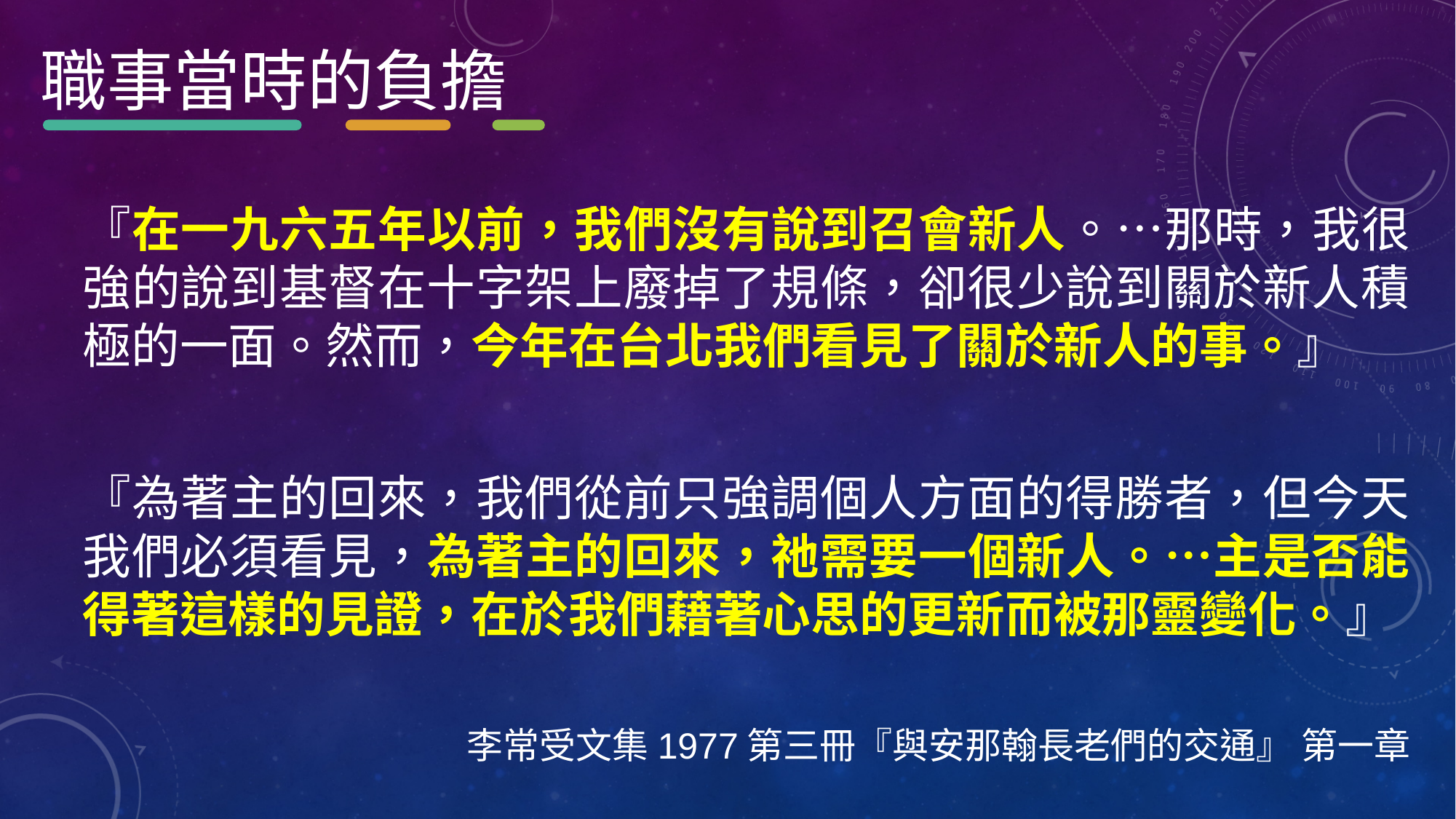

職事當時的負擔

『在一九六五年以前，我們沒有說到召會新人。…那時，我很強的說到基督在十字架上廢掉了規條，卻很少說到關於新人積極的一面。然而，今年在台北我們看見了關於新人的事。』

『為著主的回來，我們從前只強調個人方面的得勝者，但今天我們必須看見，為著主的回來，祂需要一個新人。…主是否能得著這樣的見證，在於我們藉著心思的更新而被那靈變化。』

李常受文集1977第三冊『與安那翰長老們的交通』 第一章